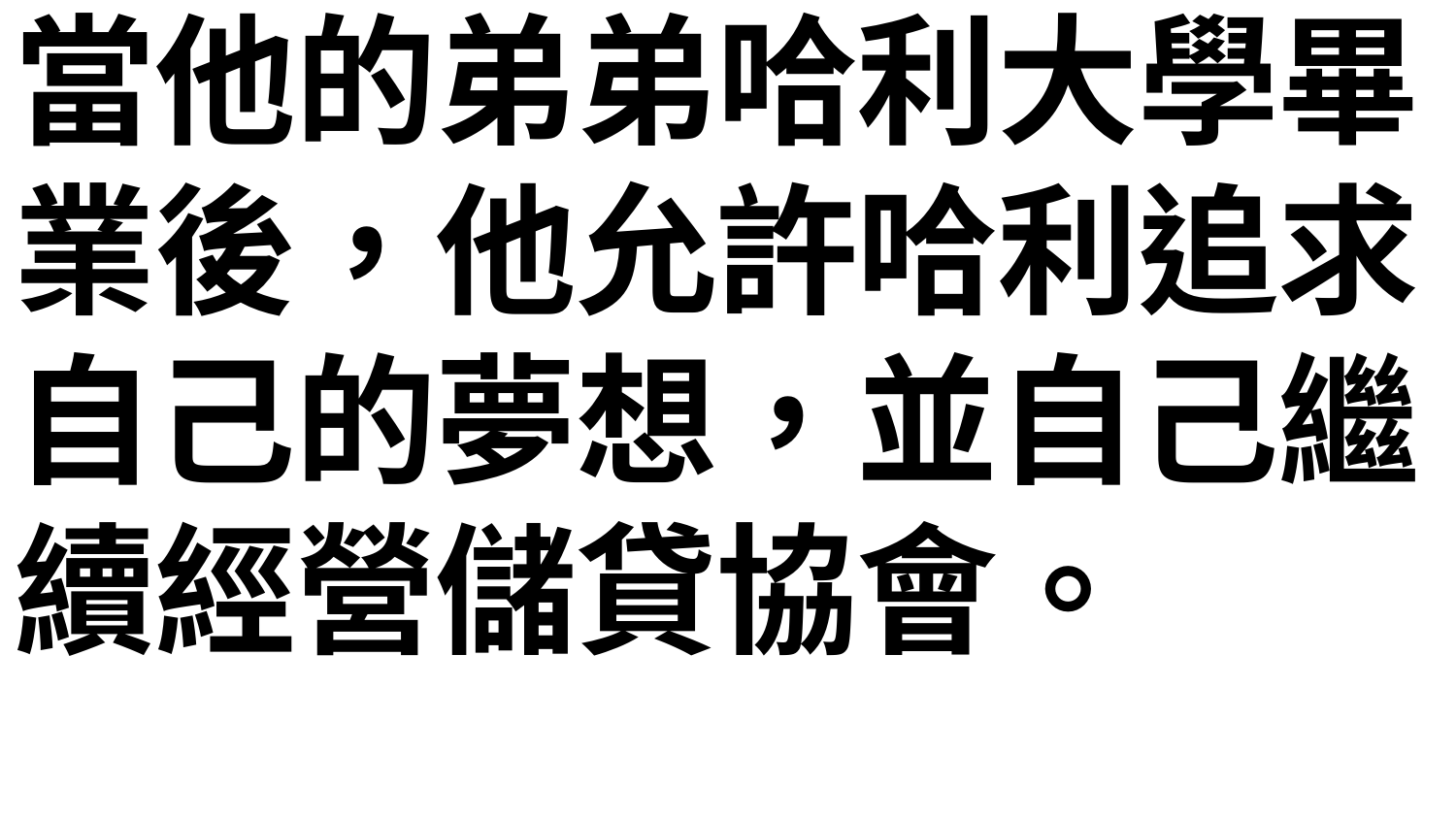

當他的弟弟哈利大學畢業後，他允許哈利追求自己的夢想，並自己繼續經營儲貸協會。